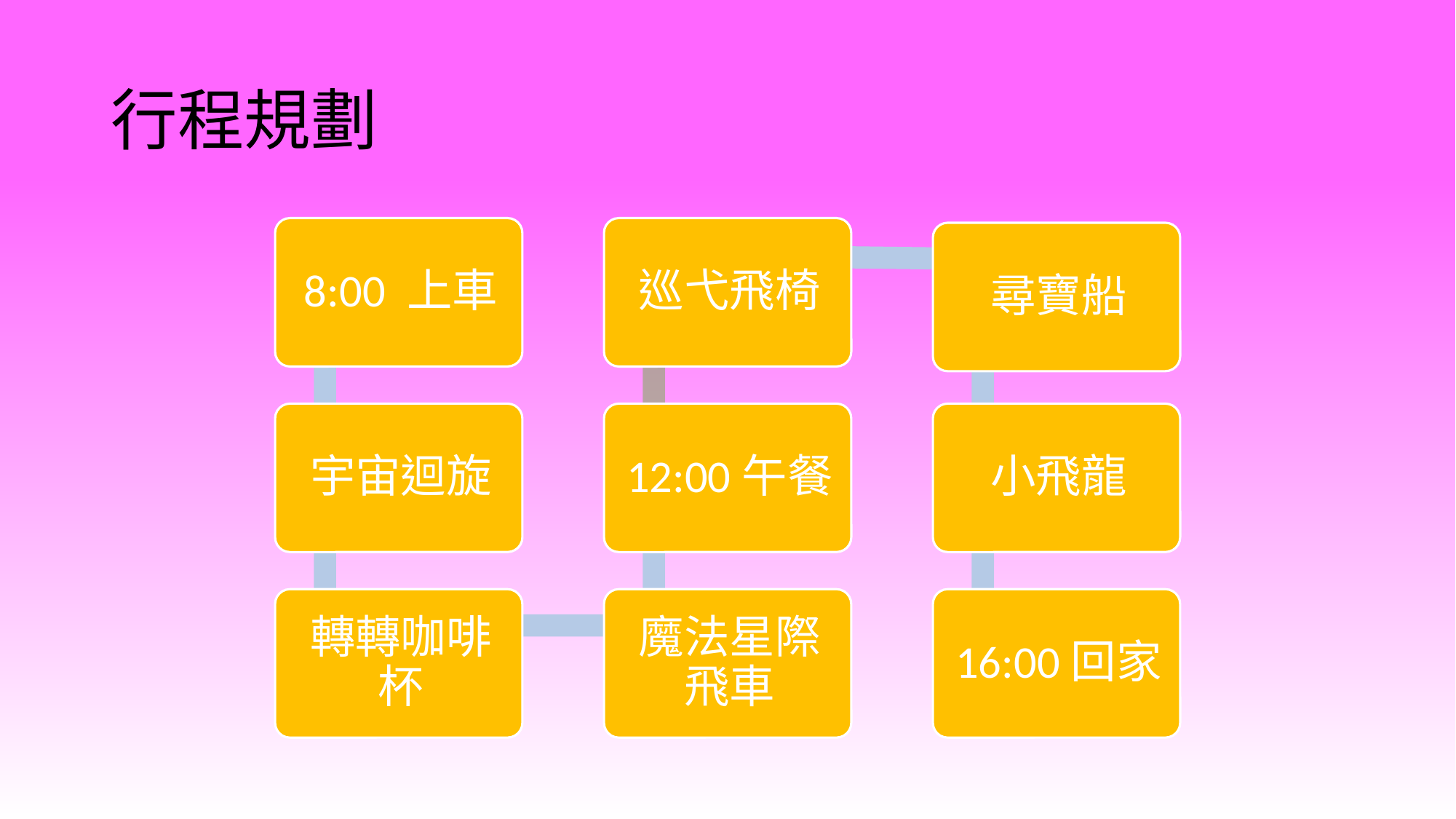

# 行程規劃
8:00 上車
宇宙迴旋
轉轉咖啡杯
魔法星際飛車
12:00午餐
巡弋飛椅
尋寶船
小飛龍
16:00回家